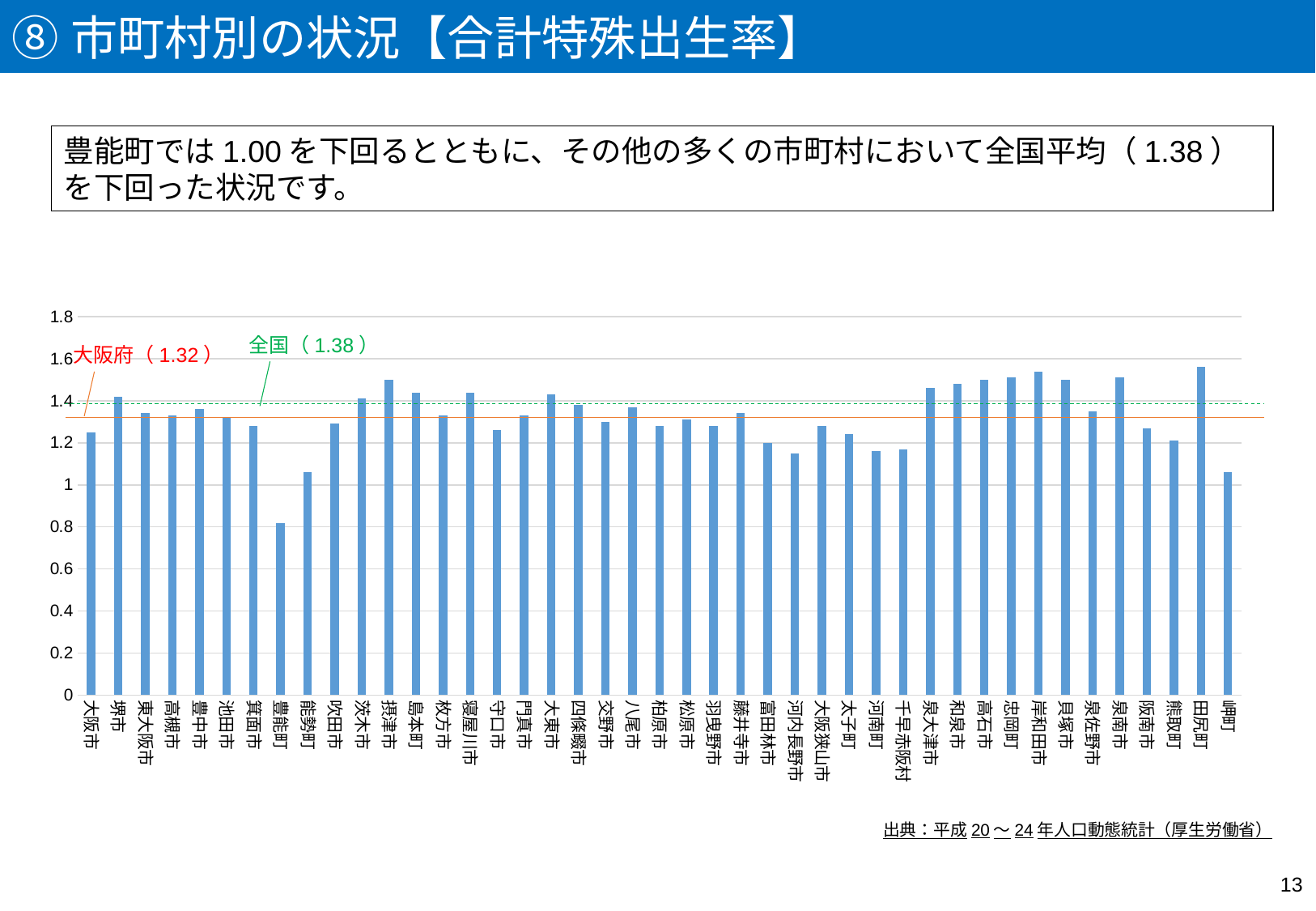

⑧市町村別の状況【合計特殊出生率】
豊能町では1.00を下回るとともに、その他の多くの市町村において全国平均（1.38）を下回った状況です。

### Chart

| Category |  |
|---|---|
| 大阪市 | 1.25 |
| 堺市 | 1.42 |
| 東大阪市 | 1.34 |
| 高槻市 | 1.33 |
| 豊中市 | 1.36 |
| 池田市 | 1.32 |
| 箕面市 | 1.28 |
| 豊能町 | 0.82 |
| 能勢町 | 1.06 |
| 吹田市 | 1.29 |
| 茨木市 | 1.41 |
| 摂津市 | 1.5 |
| 島本町 | 1.44 |
| 枚方市 | 1.33 |
| 寝屋川市 | 1.44 |
| 守口市 | 1.26 |
| 門真市 | 1.33 |
| 大東市 | 1.43 |
| 四條畷市 | 1.38 |
| 交野市 | 1.3 |
| 八尾市 | 1.37 |
| 柏原市 | 1.28 |
| 松原市 | 1.31 |
| 羽曳野市 | 1.28 |
| 藤井寺市 | 1.34 |
| 富田林市 | 1.2 |
| 河内長野市 | 1.15 |
| 大阪狭山市 | 1.28 |
| 太子町 | 1.24 |
| 河南町 | 1.16 |
| 千早赤阪村 | 1.17 |
| 泉大津市 | 1.46 |
| 和泉市 | 1.48 |
| 高石市 | 1.5 |
| 忠岡町 | 1.51 |
| 岸和田市 | 1.54 |
| 貝塚市 | 1.5 |
| 泉佐野市 | 1.35 |
| 泉南市 | 1.51 |
| 阪南市 | 1.27 |
| 熊取町 | 1.21 |
| 田尻町 | 1.56 |
| 岬町 | 1.06 |
全国（1.38）
大阪府（1.32）
出典：平成20～24年人口動態統計（厚生労働省）
13